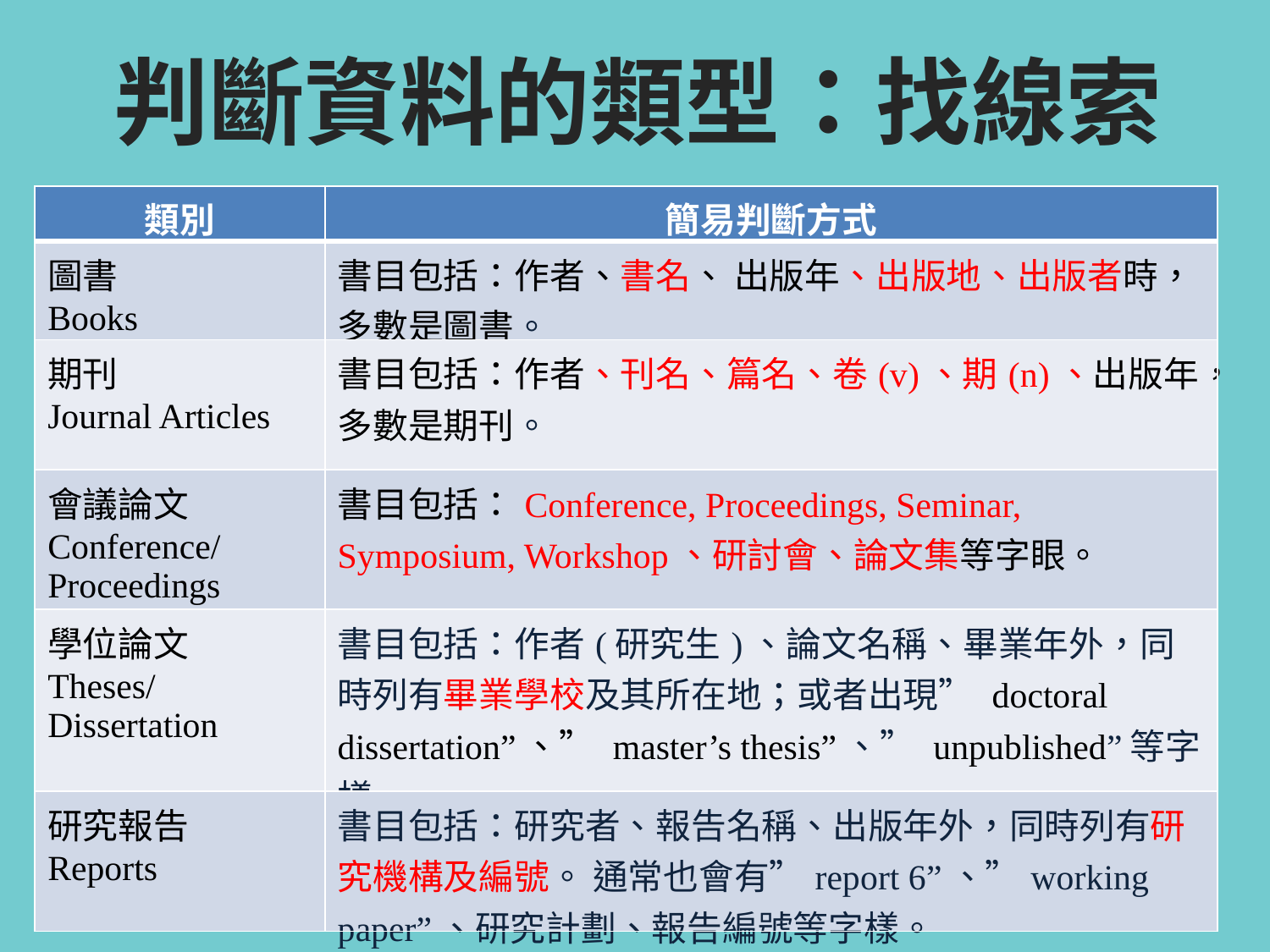

判斷資料的類型：找線索
| 類別 | 簡易判斷方式 |
| --- | --- |
| 圖書 Books | 書目包括：作者、書名、 出版年、出版地、出版者時，多數是圖書。 |
| 期刊 Journal Articles | 書目包括：作者、刊名、篇名、卷(v)、期(n)、出版年，多數是期刊。 |
| 會議論文Conference/ Proceedings | 書目包括：Conference, Proceedings, Seminar, Symposium, Workshop、研討會、論文集等字眼。 |
| 學位論文 Theses/ Dissertation | 書目包括：作者(研究生)、論文名稱、畢業年外，同時列有畢業學校及其所在地；或者出現” doctoral dissertation”、” master’s thesis”、” unpublished”等字樣。 |
| 研究報告 Reports | 書目包括：研究者、報告名稱、出版年外，同時列有研究機構及編號。 通常也會有”report 6”、”working paper”、研究計劃、報告編號等字樣。 |